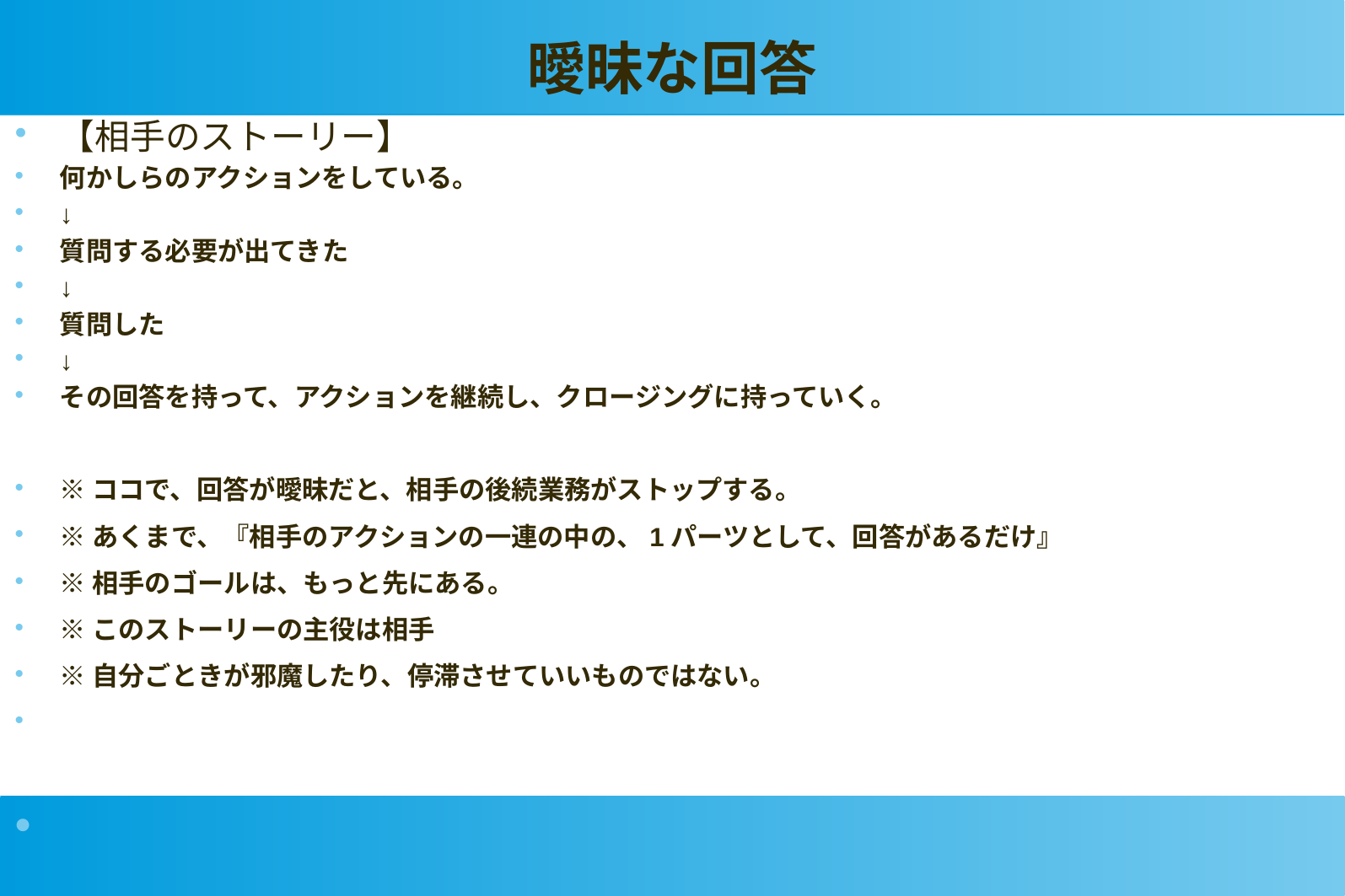

曖昧な回答
【相手のストーリー】
何かしらのアクションをしている。
↓
質問する必要が出てきた
↓
質問した
↓
その回答を持って、アクションを継続し、クロージングに持っていく。

※ココで、回答が曖昧だと、相手の後続業務がストップする。
※あくまで、『相手のアクションの一連の中の、1パーツとして、回答があるだけ』
※相手のゴールは、もっと先にある。
※このストーリーの主役は相手
※自分ごときが邪魔したり、停滞させていいものではない。